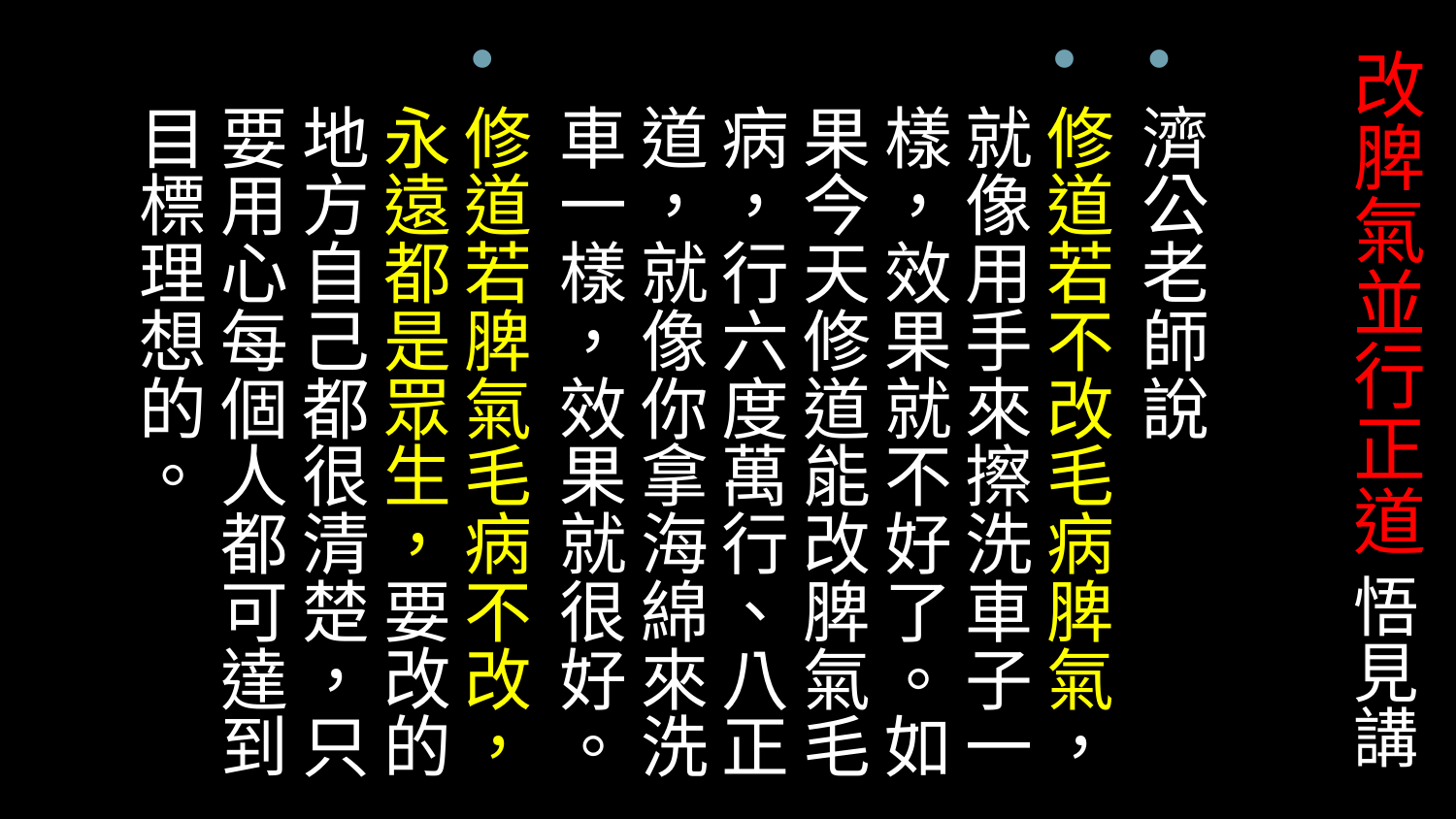

# 改脾氣並行正道 悟見講
濟公老師說
修道若不改毛病脾氣，就像用手來擦洗車子一樣，效果就不好了。如果今天修道能改脾氣毛病，行六度萬行、八正道，就像你拿海綿來洗車一樣，效果就很好。
修道若脾氣毛病不改，永遠都是眾生，要改的地方自己都很清楚，只要用心每個人都可達到目標理想的。